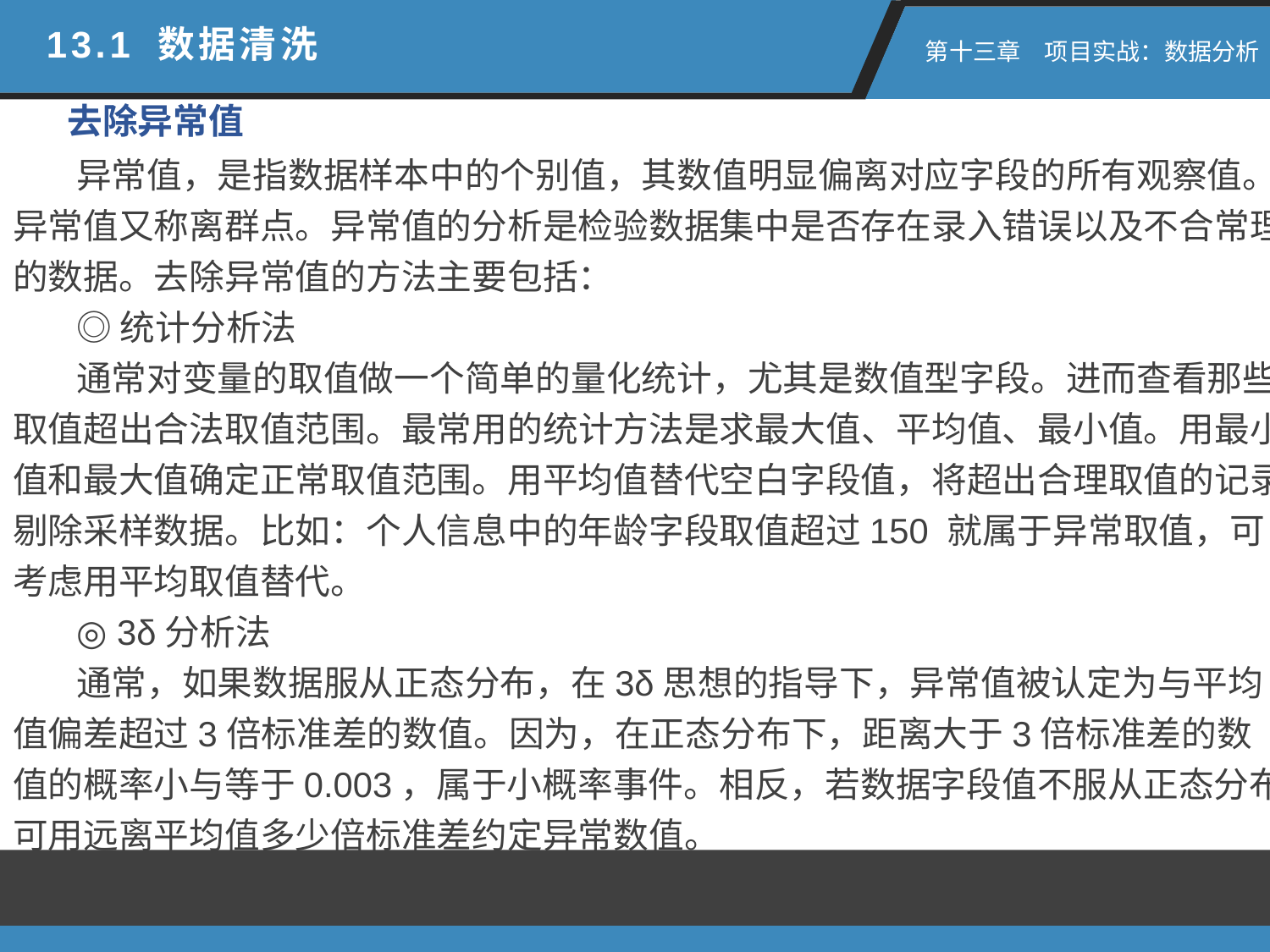

13.1 数据清洗
  第十三章　项目实战：数据分析
去除异常值
异常值，是指数据样本中的个别值，其数值明显偏离对应字段的所有观察值。异常值又称离群点。异常值的分析是检验数据集中是否存在录入错误以及不合常理的数据。去除异常值的方法主要包括：
◎统计分析法
通常对变量的取值做一个简单的量化统计，尤其是数值型字段。进而查看那些取值超出合法取值范围。最常用的统计方法是求最大值、平均值、最小值。用最小值和最大值确定正常取值范围。用平均值替代空白字段值，将超出合理取值的记录剔除采样数据。比如：个人信息中的年龄字段取值超过150 就属于异常取值，可考虑用平均取值替代。
◎ 3δ分析法
通常，如果数据服从正态分布，在3δ思想的指导下，异常值被认定为与平均值偏差超过3倍标准差的数值。因为，在正态分布下，距离大于3倍标准差的数值的概率小与等于0.003，属于小概率事件。相反，若数据字段值不服从正态分布，可用远离平均值多少倍标准差约定异常数值。